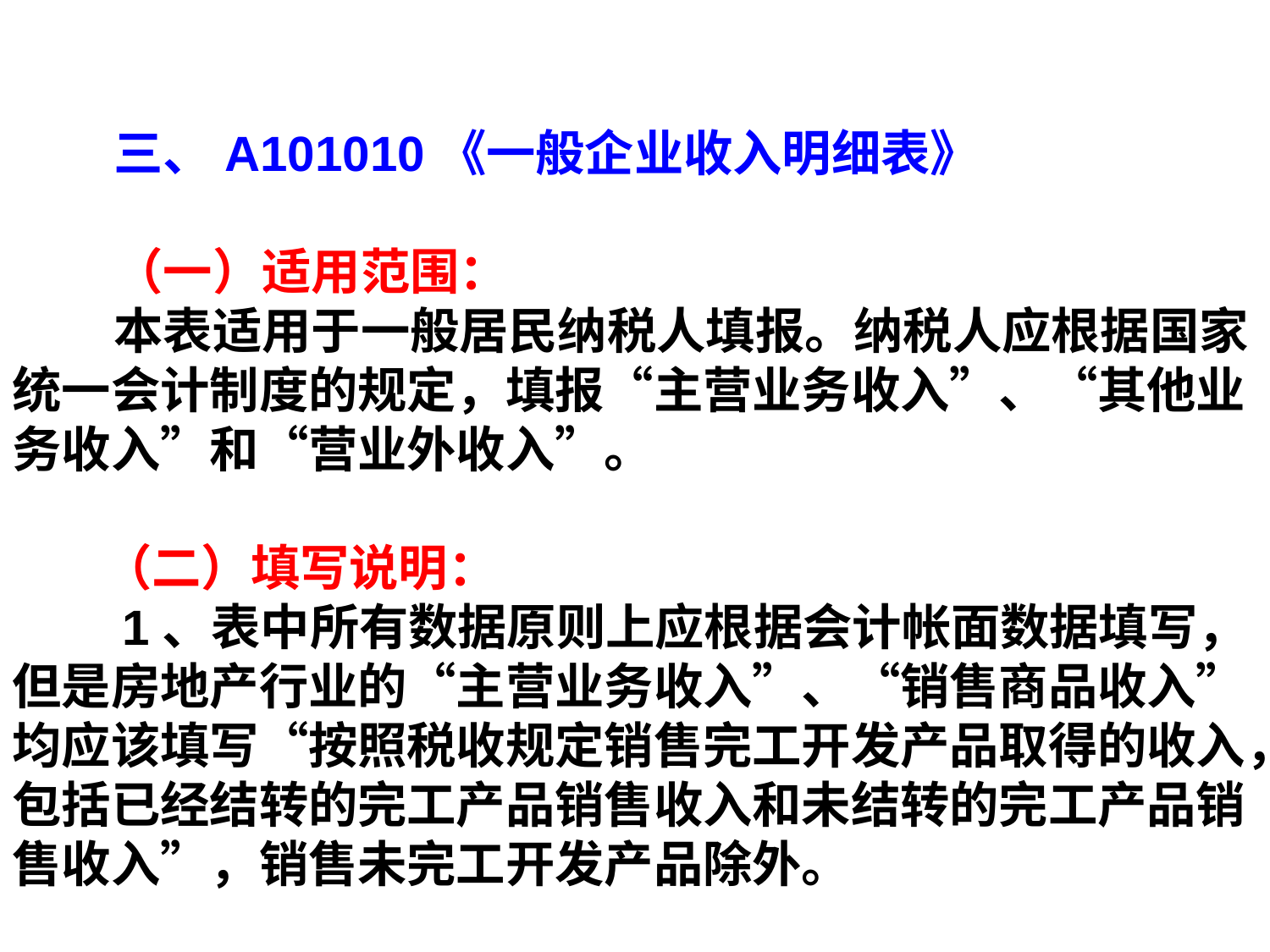

三、A101010《一般企业收入明细表》

        （一）适用范围：
        本表适用于一般居民纳税人填报。纳税人应根据国家统一会计制度的规定，填报“主营业务收入”、“其他业务收入”和“营业外收入”。

       （二）填写说明：
        1、表中所有数据原则上应根据会计帐面数据填写，但是房地产行业的“主营业务收入”、“销售商品收入”均应该填写“按照税收规定销售完工开发产品取得的收入，包括已经结转的完工产品销售收入和未结转的完工产品销售收入”，销售未完工开发产品除外。